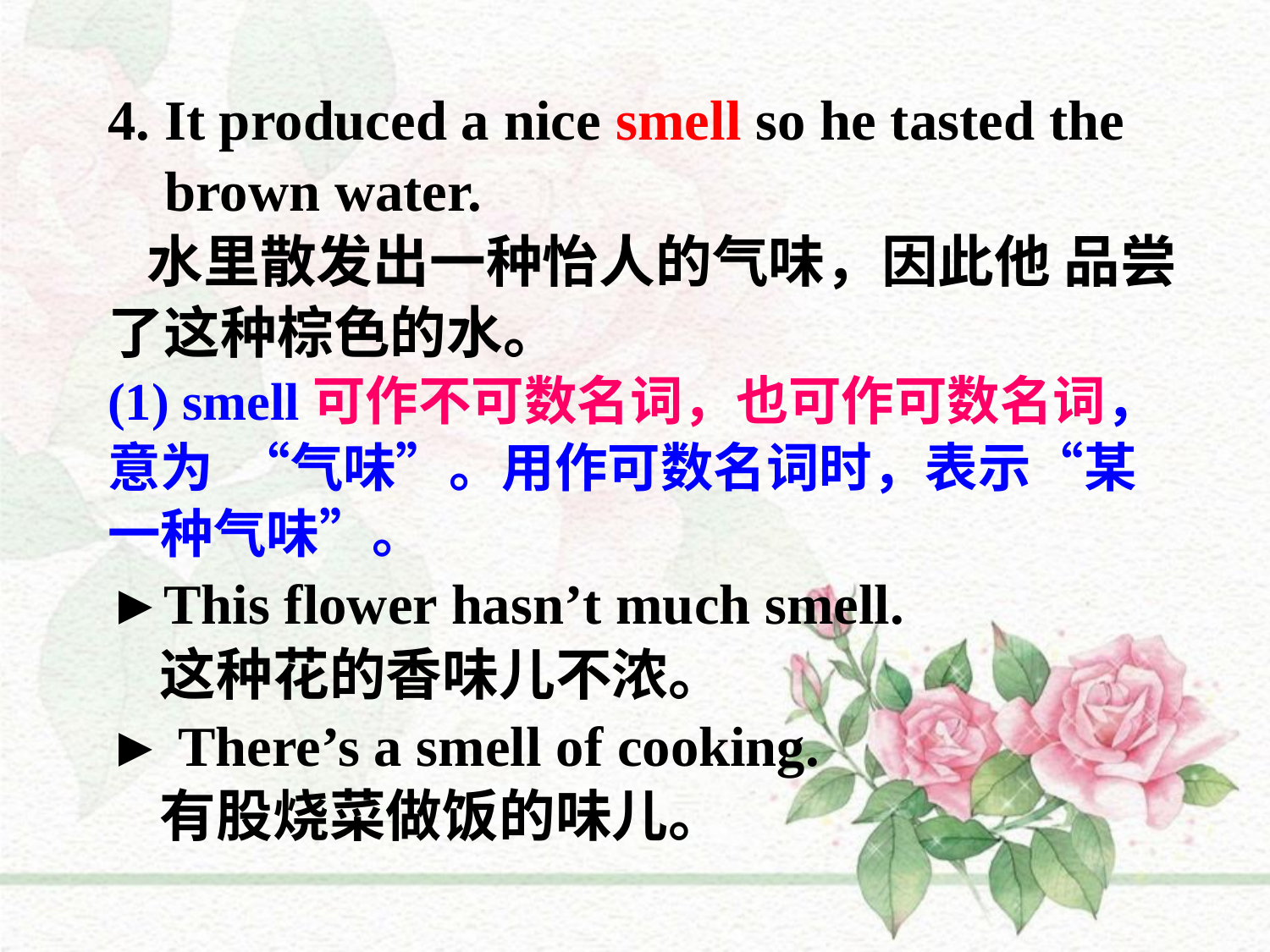

4. It produced a nice smell so he tasted the
    brown water.
  水里散发出一种怡人的气味，因此他 品尝了这种棕色的水。
(1) smell可作不可数名词，也可作可数名词，意为  “气味”。用作可数名词时，表示“某 一种气味”。
►This flower hasn’t much smell.
   这种花的香味儿不浓。
► There’s a smell of cooking.
   有股烧菜做饭的味儿。